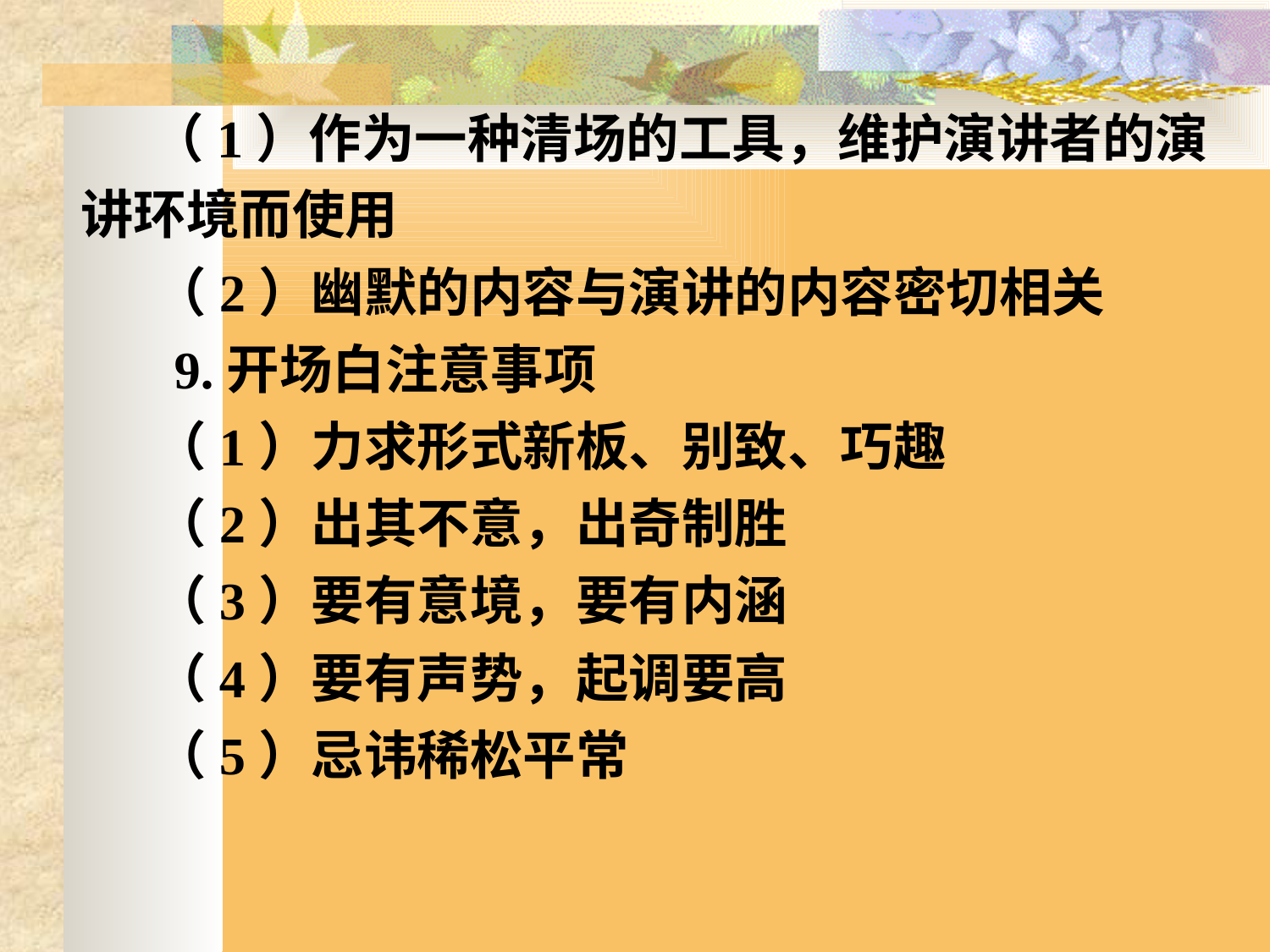

（1）作为一种清场的工具，维护演讲者的演讲环境而使用
     （2）幽默的内容与演讲的内容密切相关
       9.开场白注意事项
     （1）力求形式新板、别致、巧趣
     （2）出其不意，出奇制胜
     （3）要有意境，要有内涵
     （4）要有声势，起调要高
     （5）忌讳稀松平常